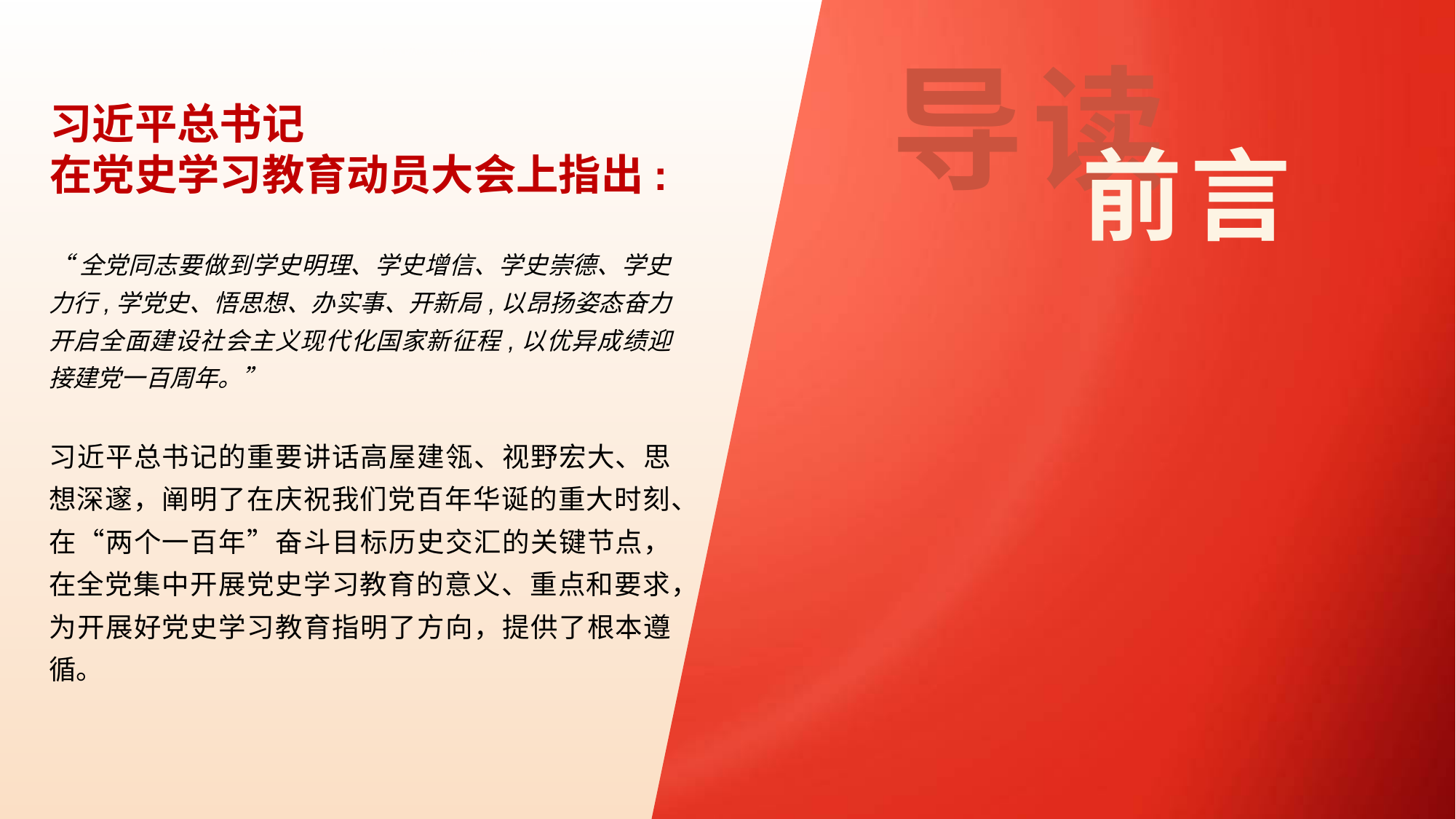

https://www.ypppt.com/
导读
习近平总书记
在党史学习教育动员大会上指出:
前言
“全党同志要做到学史明理、学史增信、学史崇德、学史力行,学党史、悟思想、办实事、开新局,以昂扬姿态奋力开启全面建设社会主义现代化国家新征程,以优异成绩迎接建党一百周年。”

习近平总书记的重要讲话高屋建瓴、视野宏大、思想深邃，阐明了在庆祝我们党百年华诞的重大时刻、在“两个一百年”奋斗目标历史交汇的关键节点，在全党集中开展党史学习教育的意义、重点和要求，为开展好党史学习教育指明了方向，提供了根本遵循。